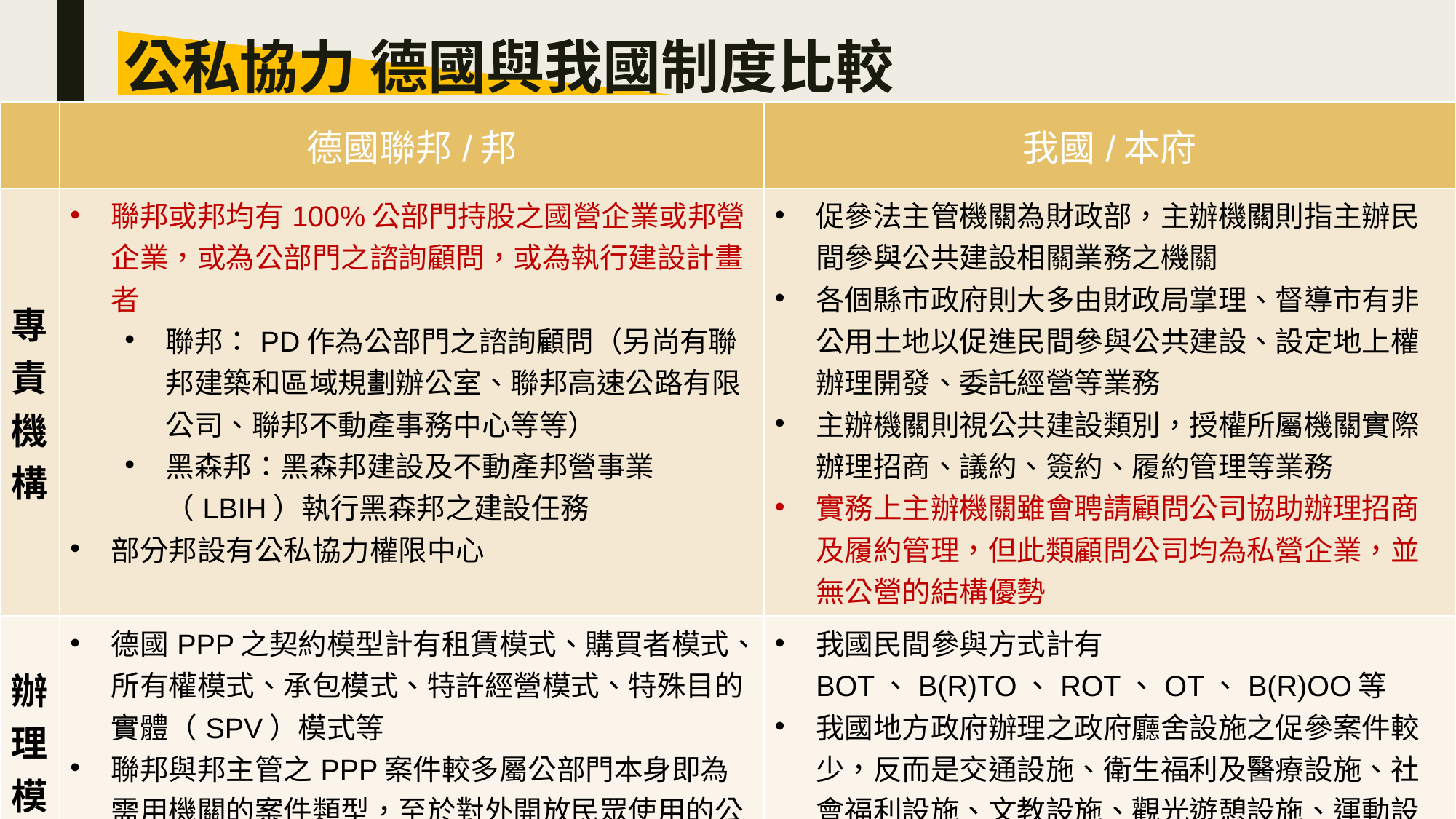

# 公私協力 德國與我國制度比較

|  | 德國聯邦/邦 | 我國/本府 |
| --- | --- | --- |
| 專責機構 | 聯邦或邦均有100%公部門持股之國營企業或邦營企業，或為公部門之諮詢顧問，或為執行建設計畫者 聯邦：PD作為公部門之諮詢顧問（另尚有聯邦建築和區域規劃辦公室、聯邦高速公路有限公司、聯邦不動產事務中心等等） 黑森邦：黑森邦建設及不動產邦營事業（LBIH）執行黑森邦之建設任務 部分邦設有公私協力權限中心 | 促參法主管機關為財政部，主辦機關則指主辦民間參與公共建設相關業務之機關 各個縣市政府則大多由財政局掌理、督導市有非公用土地以促進民間參與公共建設、設定地上權辦理開發、委託經營等業務 主辦機關則視公共建設類別，授權所屬機關實際辦理招商、議約、簽約、履約管理等業務 實務上主辦機關雖會聘請顧問公司協助辦理招商及履約管理，但此類顧問公司均為私營企業，並無公營的結構優勢 |
| 辦理模式 | 德國PPP之契約模型計有租賃模式、購買者模式、所有權模式、承包模式、特許經營模式、特殊目的實體（SPV）模式等 聯邦與邦主管之PPP案件較多屬公部門本身即為需用機關的案件類型，至於對外開放民眾使用的公共建設因規模較小，大多由鄉鎮市層級辦理 | 我國民間參與方式計有BOT、B(R)TO、ROT、OT、B(R)OO等 我國地方政府辦理之政府廳舍設施之促參案件較少，反而是交通設施、衛生福利及醫療設施、社會福利設施、文教設施、觀光遊憩設施、運動設施、工業設施、商業設施、科技設施等佔促參案件之大宗 |